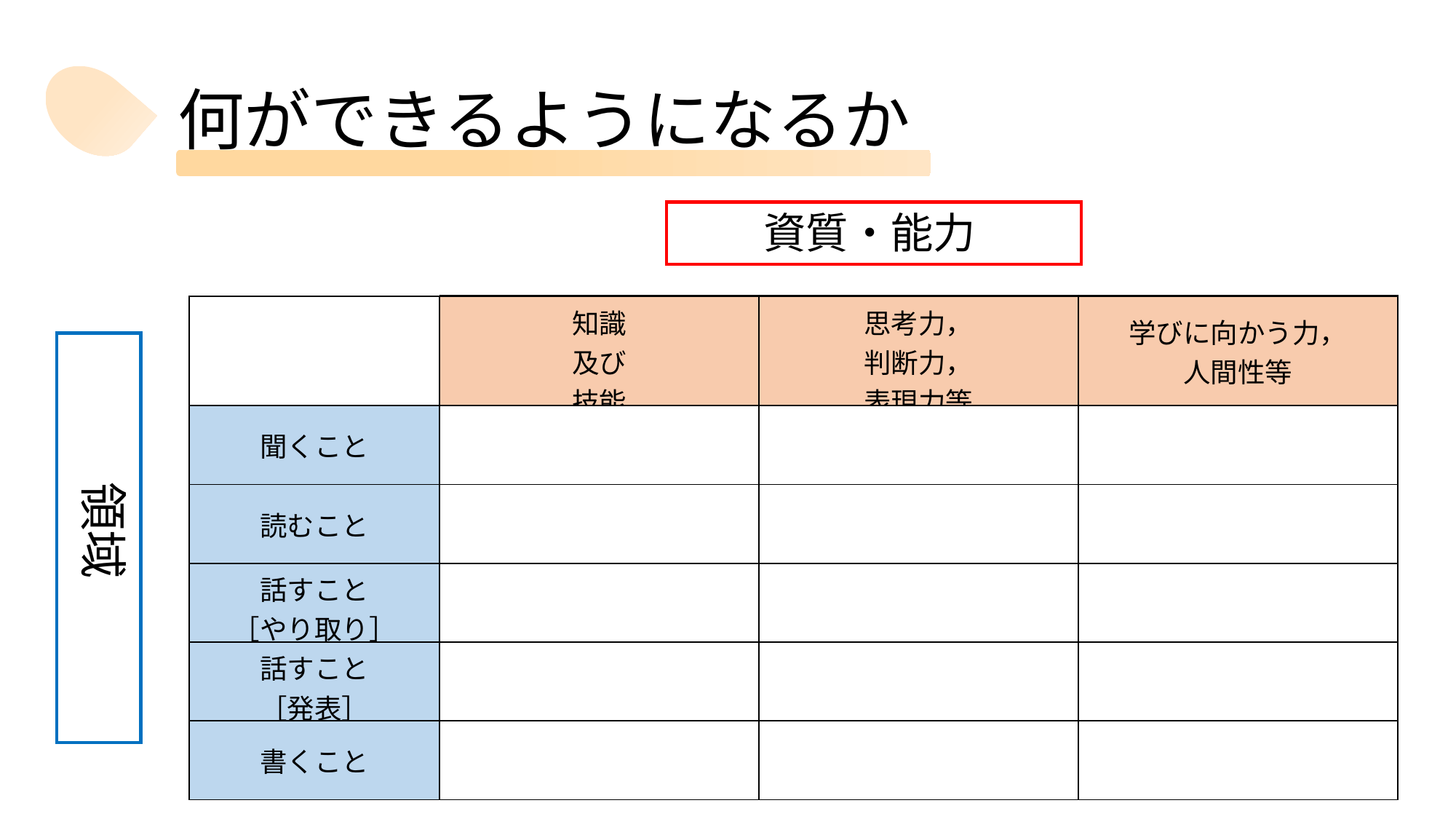

# 何ができるようになるか

資質・能力

| 知識 及び 技能 | 思考力， 判断力， 　表現力等 | 学びに向かう力， 人間性等 |
| --- | --- | --- |
|  | 知識 及び 技能 | 思考力， 判断力， 表現力等 | 学びに向かう力， 人間性等 |
| --- | --- | --- | --- |
| 聞くこと |  |  |  |
| 読むこと |  |  |  |
| 話すこと ［やり取り］ |  |  |  |
| 話すこと ［発表］ |  |  |  |
| 書くこと |  |  |  |

領域
| 聞くこと |
| --- |
| 読むこと |
| 話すこと ［やり取り］ |
| 話すこと ［発表］ |
| 書くこと |